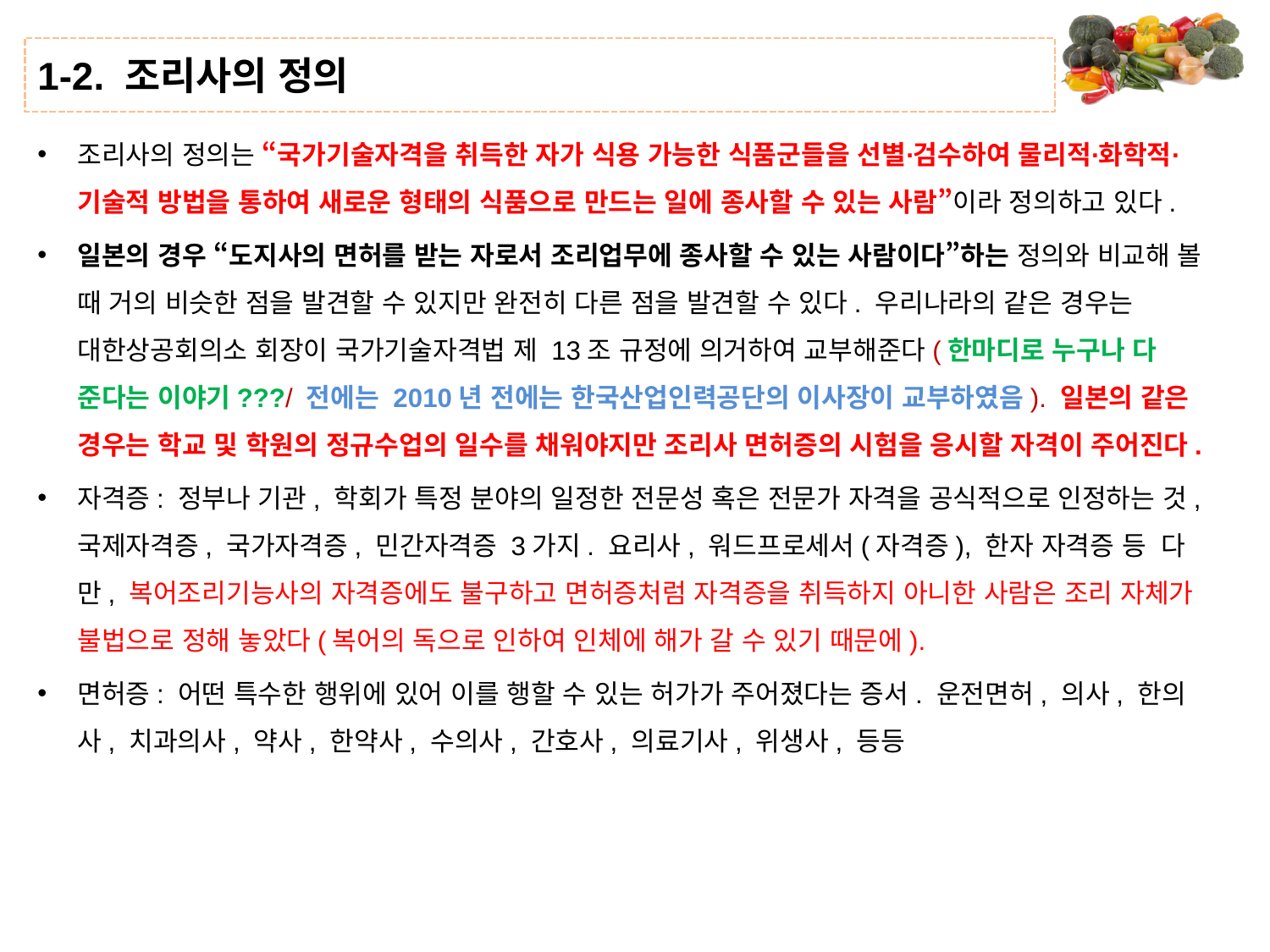

# 1-2. 조리사의 정의
조리사의 정의는 “국가기술자격을 취득한 자가 식용 가능한 식품군들을 선별∙검수하여 물리적∙화학적∙기술적 방법을 통하여 새로운 형태의 식품으로 만드는 일에 종사할 수 있는 사람”이라 정의하고 있다.
일본의 경우 “도지사의 면허를 받는 자로서 조리업무에 종사할 수 있는 사람이다”하는 정의와 비교해 볼 때 거의 비슷한 점을 발견할 수 있지만 완전히 다른 점을 발견할 수 있다. 우리나라의 같은 경우는 대한상공회의소 회장이 국가기술자격법 제 13조 규정에 의거하여 교부해준다(한마디로 누구나 다 준다는 이야기???/ 전에는 2010년 전에는 한국산업인력공단의 이사장이 교부하였음). 일본의 같은 경우는 학교 및 학원의 정규수업의 일수를 채워야지만 조리사 면허증의 시험을 응시할 자격이 주어진다.
자격증: 정부나 기관, 학회가 특정 분야의 일정한 전문성 혹은 전문가 자격을 공식적으로 인정하는 것,  국제자격증, 국가자격증, 민간자격증 3가지. 요리사, 워드프로세서(자격증), 한자 자격증 등  다만, 복어조리기능사의 자격증에도 불구하고 면허증처럼 자격증을 취득하지 아니한 사람은 조리 자체가 불법으로 정해 놓았다(복어의 독으로 인하여 인체에 해가 갈 수 있기 때문에).
면허증: 어떤 특수한 행위에 있어 이를 행할 수 있는 허가가 주어졌다는 증서. 운전면허, 의사, 한의사, 치과의사, 약사, 한약사, 수의사, 간호사, 의료기사, 위생사, 등등